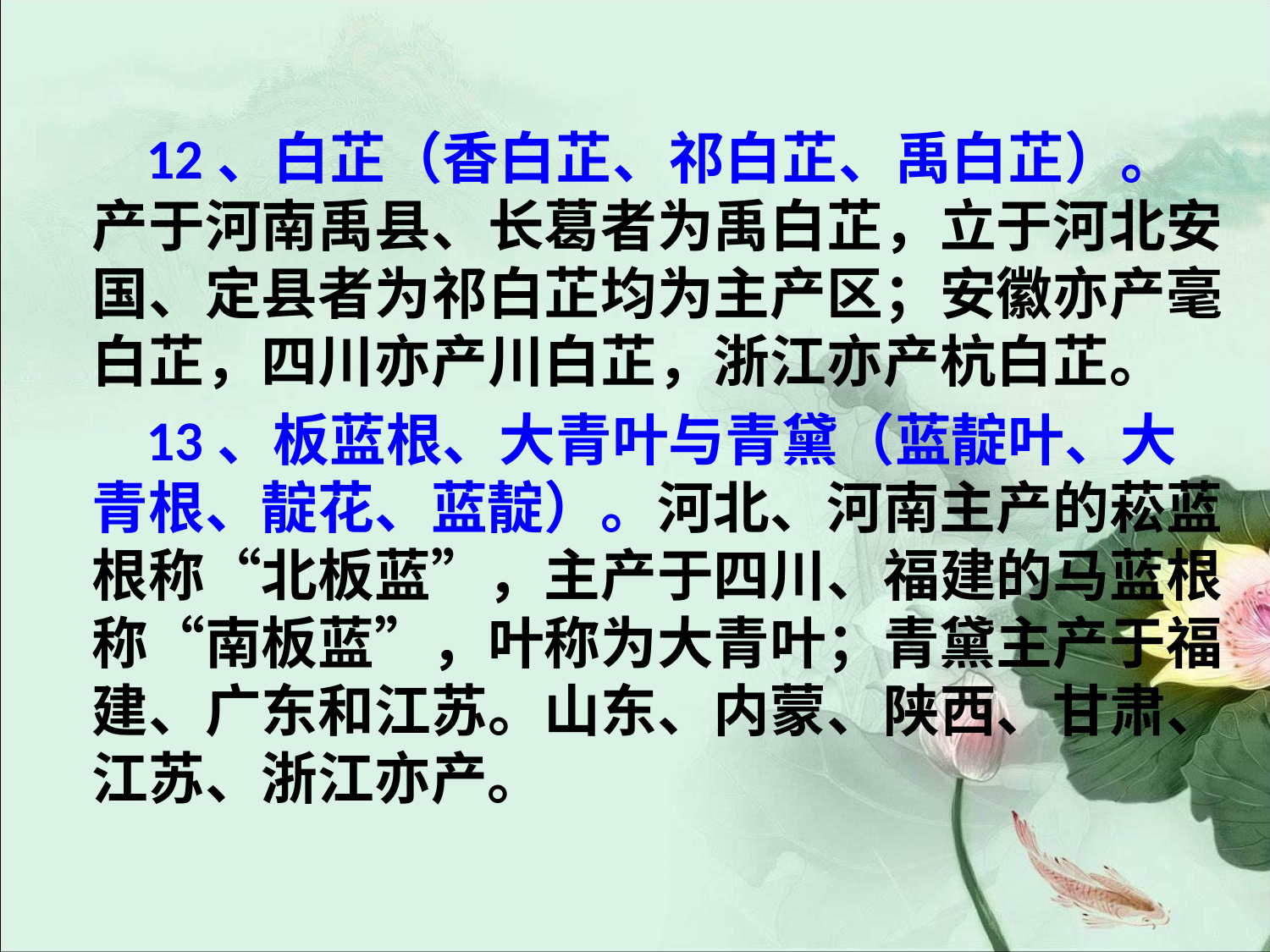

#
        12、白芷（香白芷、祁白芷、禹白芷）。产于河南禹县、长葛者为禹白芷，立于河北安国、定县者为祁白芷均为主产区；安徽亦产毫白芷，四川亦产川白芷，浙江亦产杭白芷。
        13、板蓝根、大青叶与青黛（蓝靛叶、大青根、靛花、蓝靛）。河北、河南主产的菘蓝根称“北板蓝”，主产于四川、福建的马蓝根称“南板蓝”，叶称为大青叶；青黛主产于福建、广东和江苏。山东、内蒙、陕西、甘肃、江苏、浙江亦产。